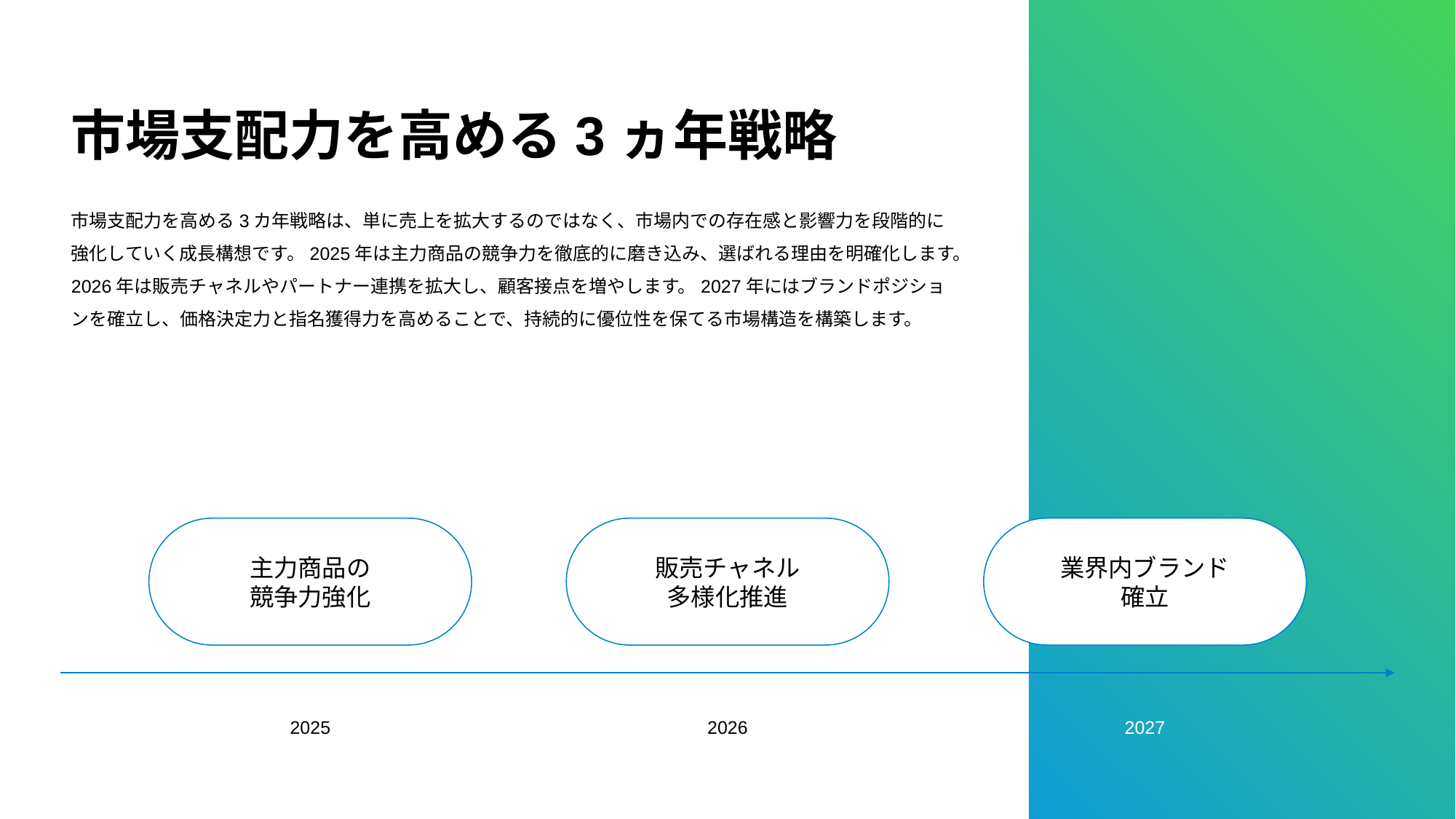

市場支配力を高める3ヵ年戦略
市場支配力を高める3カ年戦略は、単に売上を拡大するのではなく、市場内での存在感と影響力を段階的に強化していく成長構想です。2025年は主力商品の競争力を徹底的に磨き込み、選ばれる理由を明確化します。2026年は販売チャネルやパートナー連携を拡大し、顧客接点を増やします。2027年にはブランドポジションを確立し、価格決定力と指名獲得力を高めることで、持続的に優位性を保てる市場構造を構築します。
主力商品の
競争力強化
2025
販売チャネル
多様化推進
2026
業界内ブランド
確立
2027